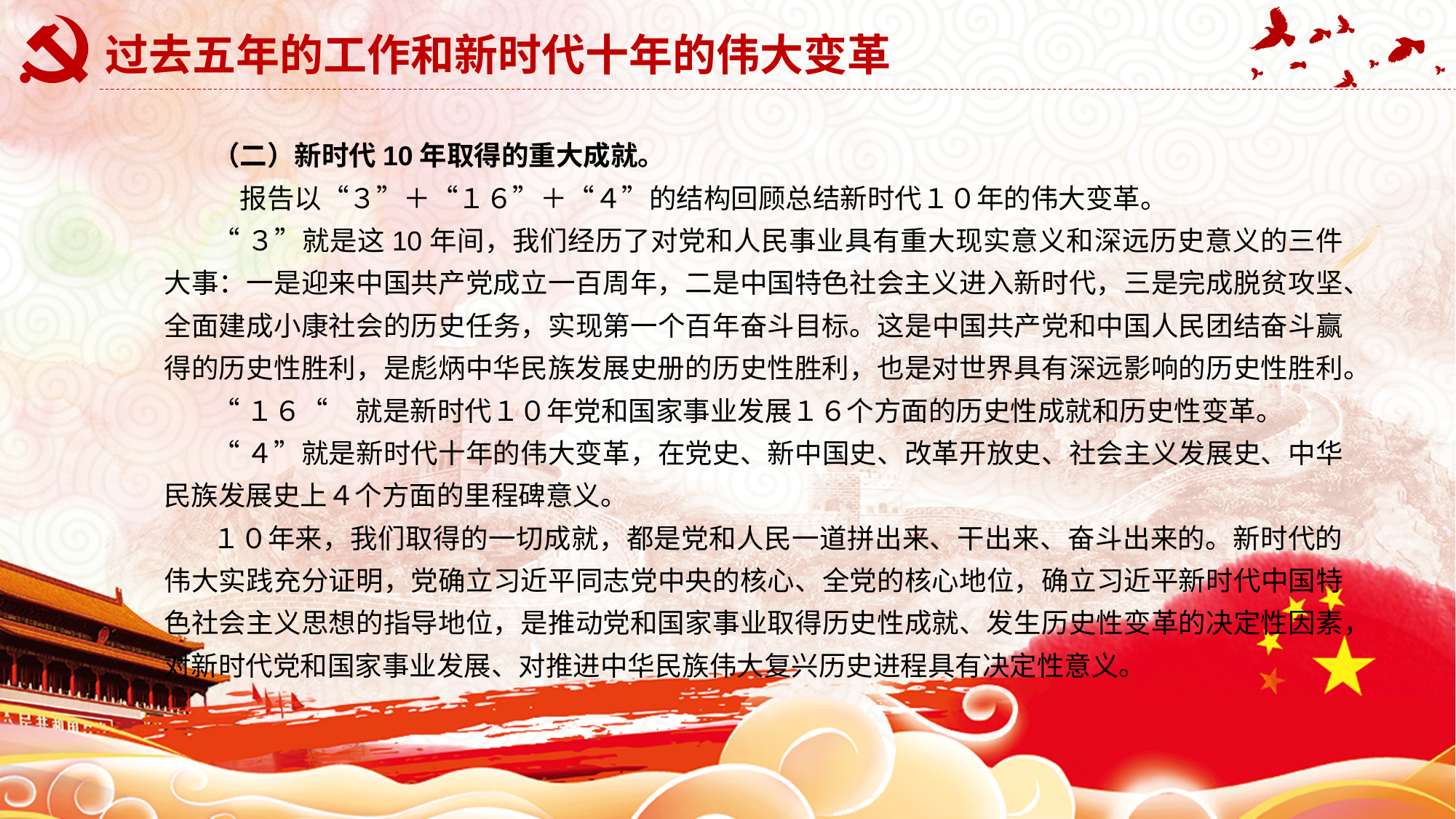

# 过去五年的工作和新时代十年的伟大变革
（二）新时代10年取得的重大成就。
　报告以“３”＋“１６”＋“４”的结构回顾总结新时代１０年的伟大变革。
“３”就是这10年间，我们经历了对党和人民事业具有重大现实意义和深远历史意义的三件大事：一是迎来中国共产党成立一百周年，二是中国特色社会主义进入新时代，三是完成脱贫攻坚、全面建成小康社会的历史任务，实现第一个百年奋斗目标。这是中国共产党和中国人民团结奋斗赢得的历史性胜利，是彪炳中华民族发展史册的历史性胜利，也是对世界具有深远影响的历史性胜利。
“１６“　就是新时代１０年党和国家事业发展１６个方面的历史性成就和历史性变革。
“４”就是新时代十年的伟大变革，在党史、新中国史、改革开放史、社会主义发展史、中华民族发展史上４个方面的里程碑意义。
１０年来，我们取得的一切成就，都是党和人民一道拼出来、干出来、奋斗出来的。新时代的伟大实践充分证明，党确立习近平同志党中央的核心、全党的核心地位，确立习近平新时代中国特色社会主义思想的指导地位，是推动党和国家事业取得历史性成就、发生历史性变革的决定性因素，对新时代党和国家事业发展、对推进中华民族伟大复兴历史进程具有决定性意义。
延迟符可删除